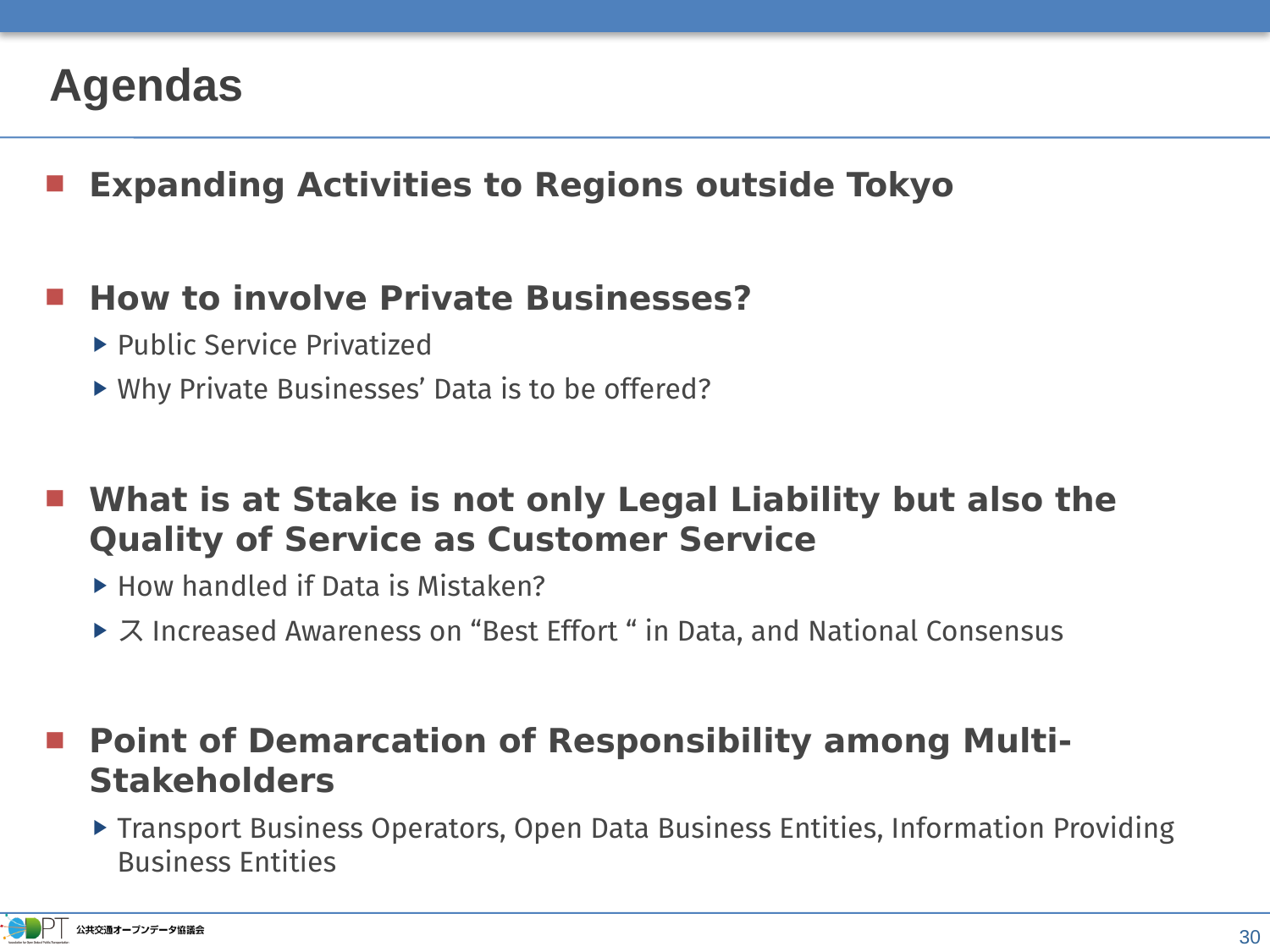

# Agendas
Expanding Activities to Regions outside Tokyo

How to involve Private Businesses?
Public Service Privatized
Why Private Businesses’ Data is to be offered?

What is at Stake is not only Legal Liability but also the Quality of Service as Customer Service
How handled if Data is Mistaken?
スIncreased Awareness on “Best Effort “ in Data, and National Consensus

Point of Demarcation of Responsibility among Multi-Stakeholders
Transport Business Operators, Open Data Business Entities, Information Providing Business Entities

30